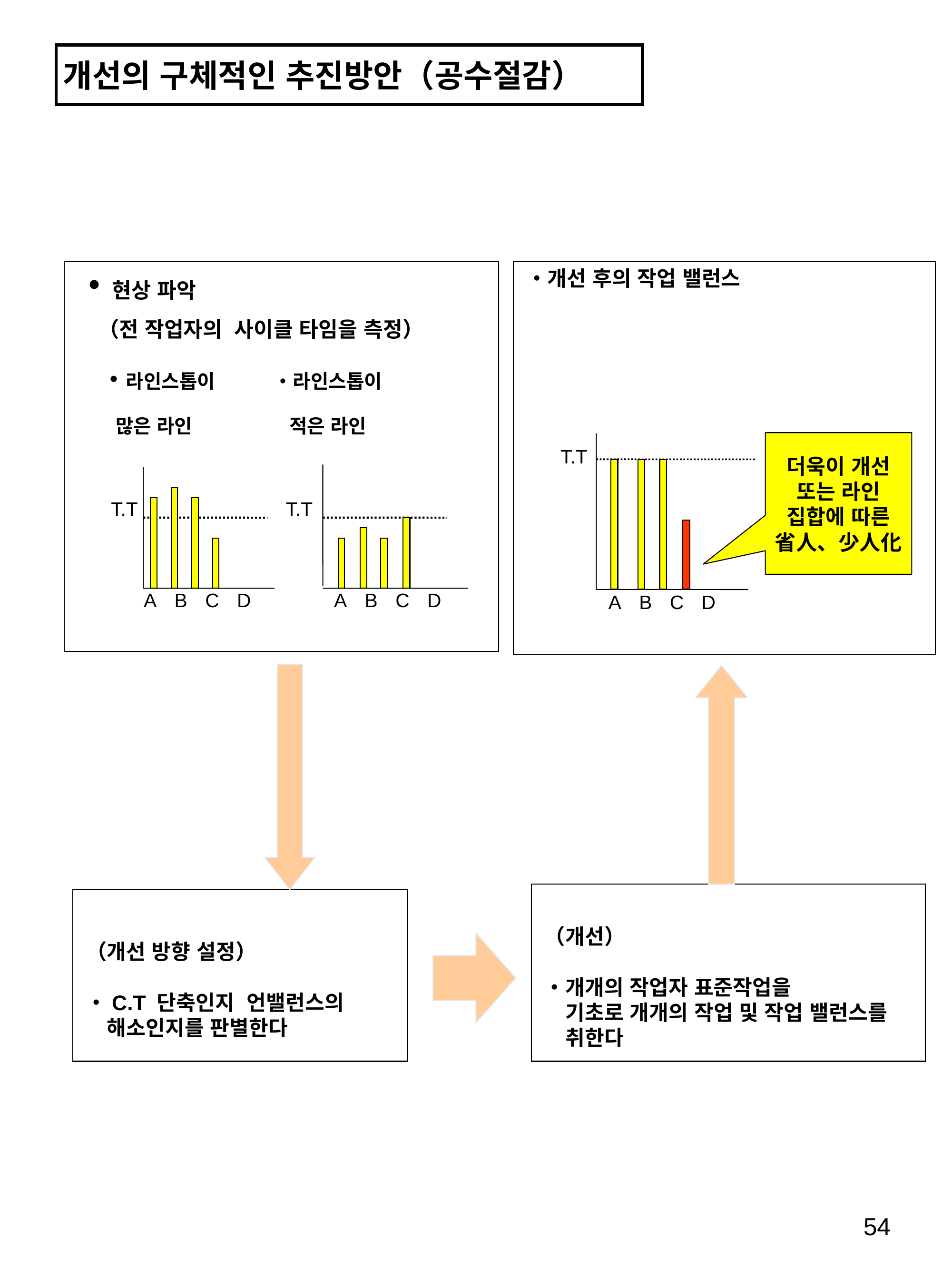

개선의 구체적인 추진방안（공수절감）
・개선 후의 작업 밸런스

・현상 파악
　（전 작업자의  사이클 타임을 측정）
　・라인스톱이　　　・라인스톱이
　　많은 라인　　　　　적은 라인

더욱이 개선
또는 라인
집합에 따른
省人、少人化

T.T

A　B　C　D

T.T
T.T

A　B　C　D
A　B　C　D

（개선）

・개개의 작업자 표준작업을
　기초로 개개의 작업 및 작업 밸런스를
　취한다
（개선 방향 설정）

・C.T 단축인지  언밸런스의
　해소인지를 판별한다

54